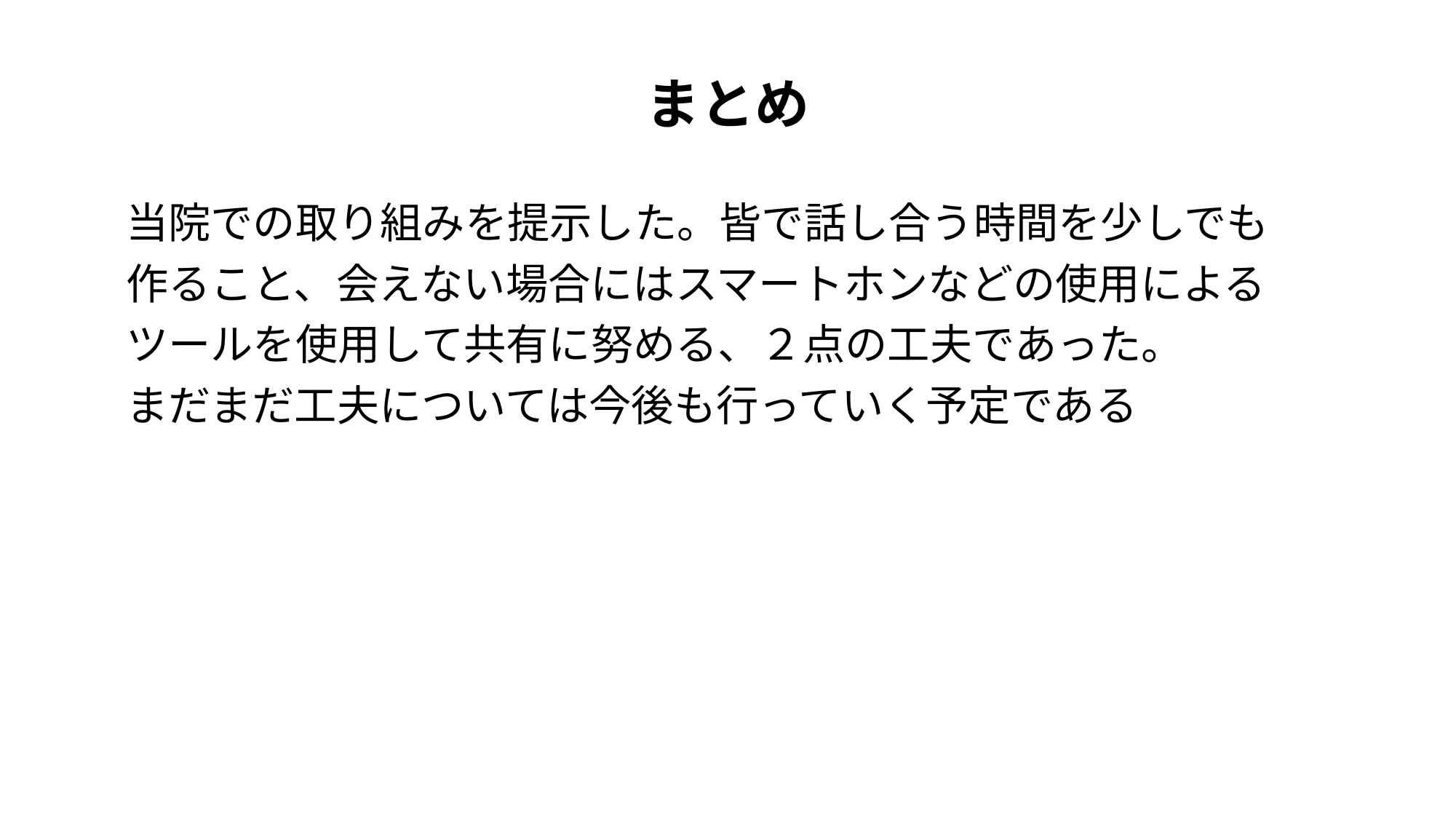

# まとめ
当院での取り組みを提示した。皆で話し合う時間を少しでも
作ること、会えない場合にはスマートホンなどの使用による
ツールを使用して共有に努める、２点の工夫であった。
まだまだ工夫については今後も行っていく予定である